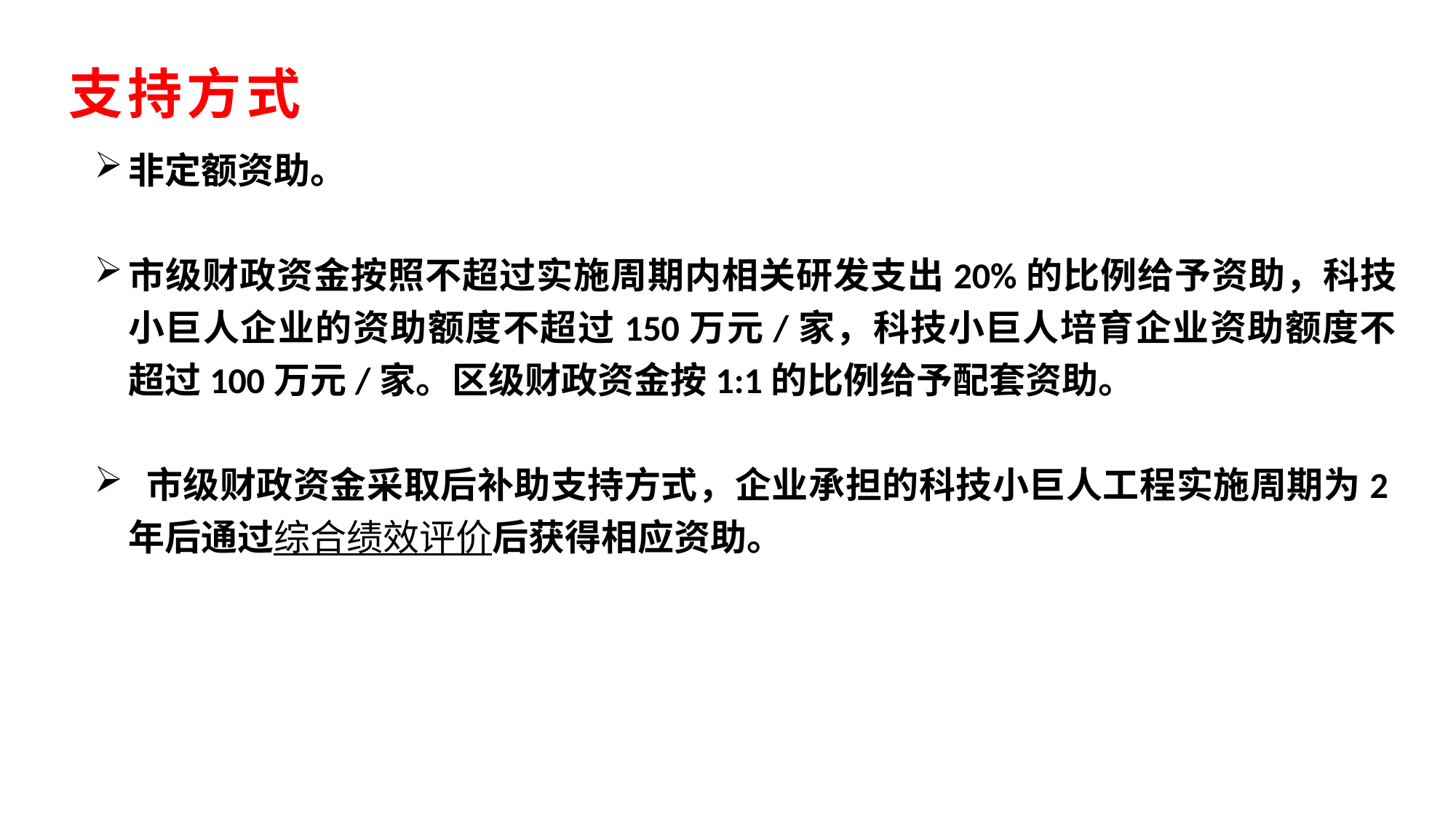

支持方式
非定额资助。

市级财政资金按照不超过实施周期内相关研发支出20%的比例给予资助，科技小巨人企业的资助额度不超过150万元/家，科技小巨人培育企业资助额度不超过100万元/家。区级财政资金按1:1的比例给予配套资助。

 市级财政资金采取后补助支持方式，企业承担的科技小巨人工程实施周期为2年后通过综合绩效评价后获得相应资助。